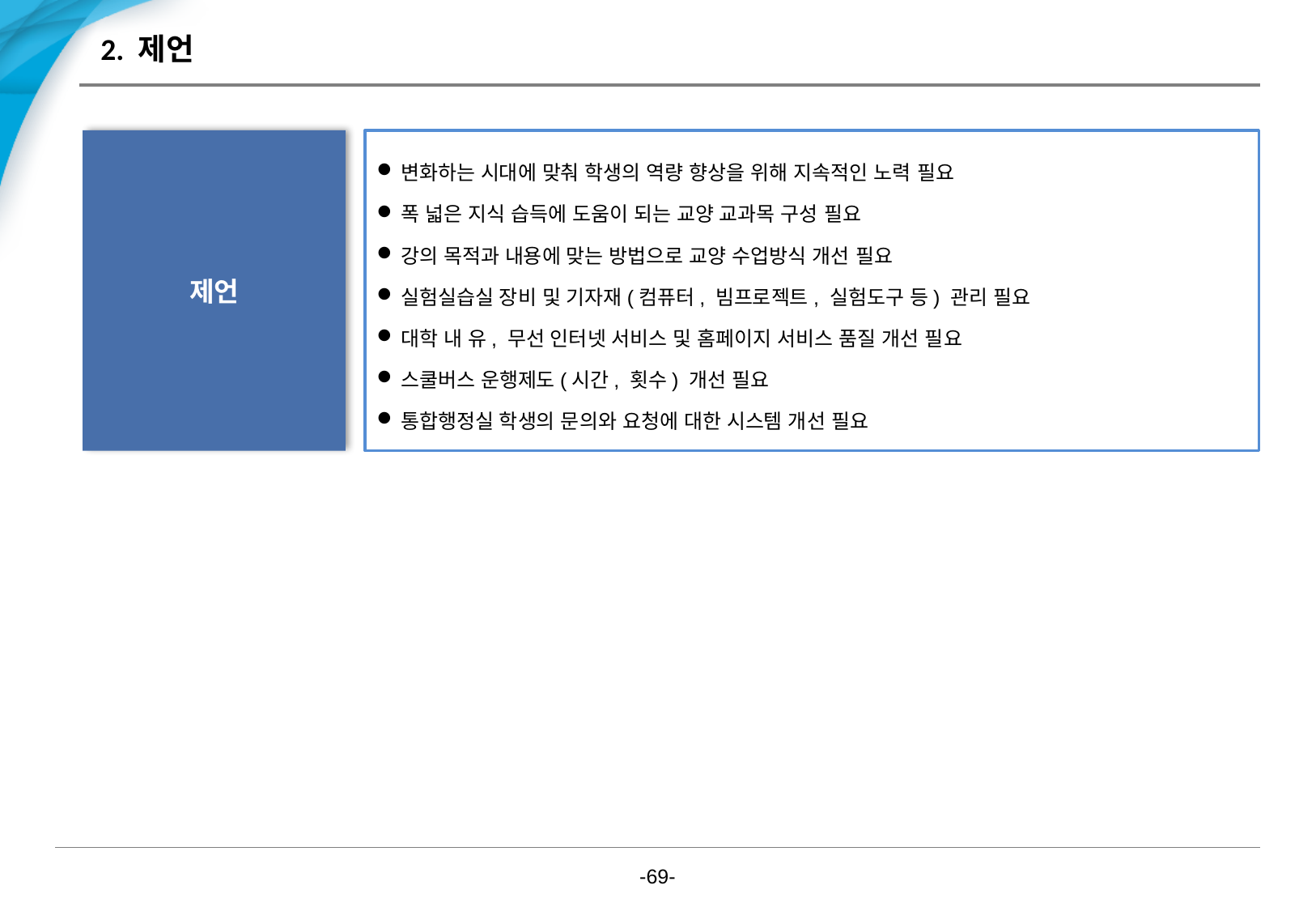

# 2. 제언
제언
변화하는 시대에 맞춰 학생의 역량 향상을 위해 지속적인 노력 필요
폭 넓은 지식 습득에 도움이 되는 교양 교과목 구성 필요
강의 목적과 내용에 맞는 방법으로 교양 수업방식 개선 필요
실험실습실 장비 및 기자재(컴퓨터, 빔프로젝트, 실험도구 등) 관리 필요
대학 내 유, 무선 인터넷 서비스 및 홈페이지 서비스 품질 개선 필요
스쿨버스 운행제도(시간, 횟수) 개선 필요
통합행정실 학생의 문의와 요청에 대한 시스템 개선 필요
-69-